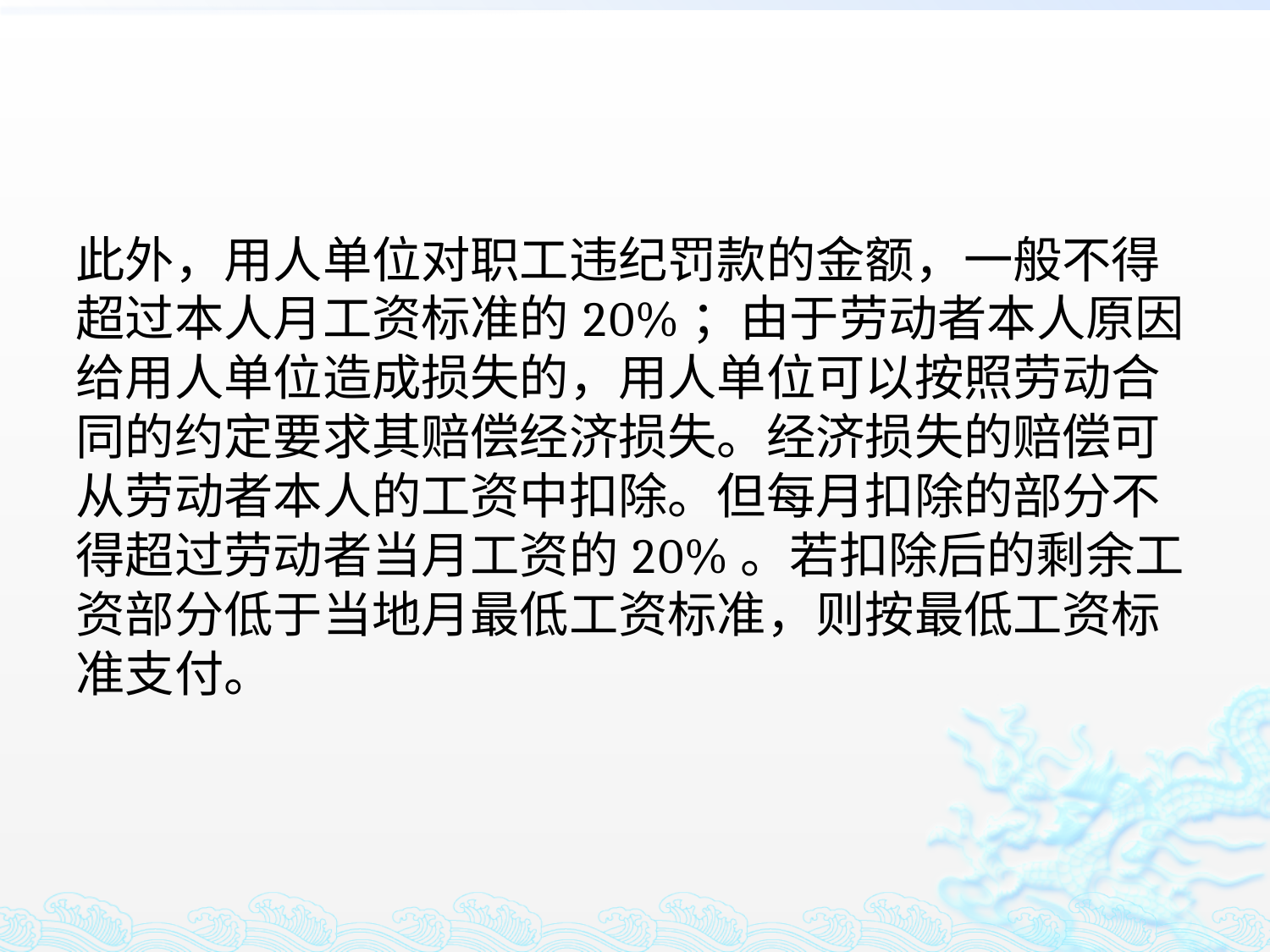

#
此外，用人单位对职工违纪罚款的金额，一般不得超过本人月工资标准的20%；由于劳动者本人原因给用人单位造成损失的，用人单位可以按照劳动合同的约定要求其赔偿经济损失。经济损失的赔偿可从劳动者本人的工资中扣除。但每月扣除的部分不得超过劳动者当月工资的20%。若扣除后的剩余工资部分低于当地月最低工资标准，则按最低工资标准支付。